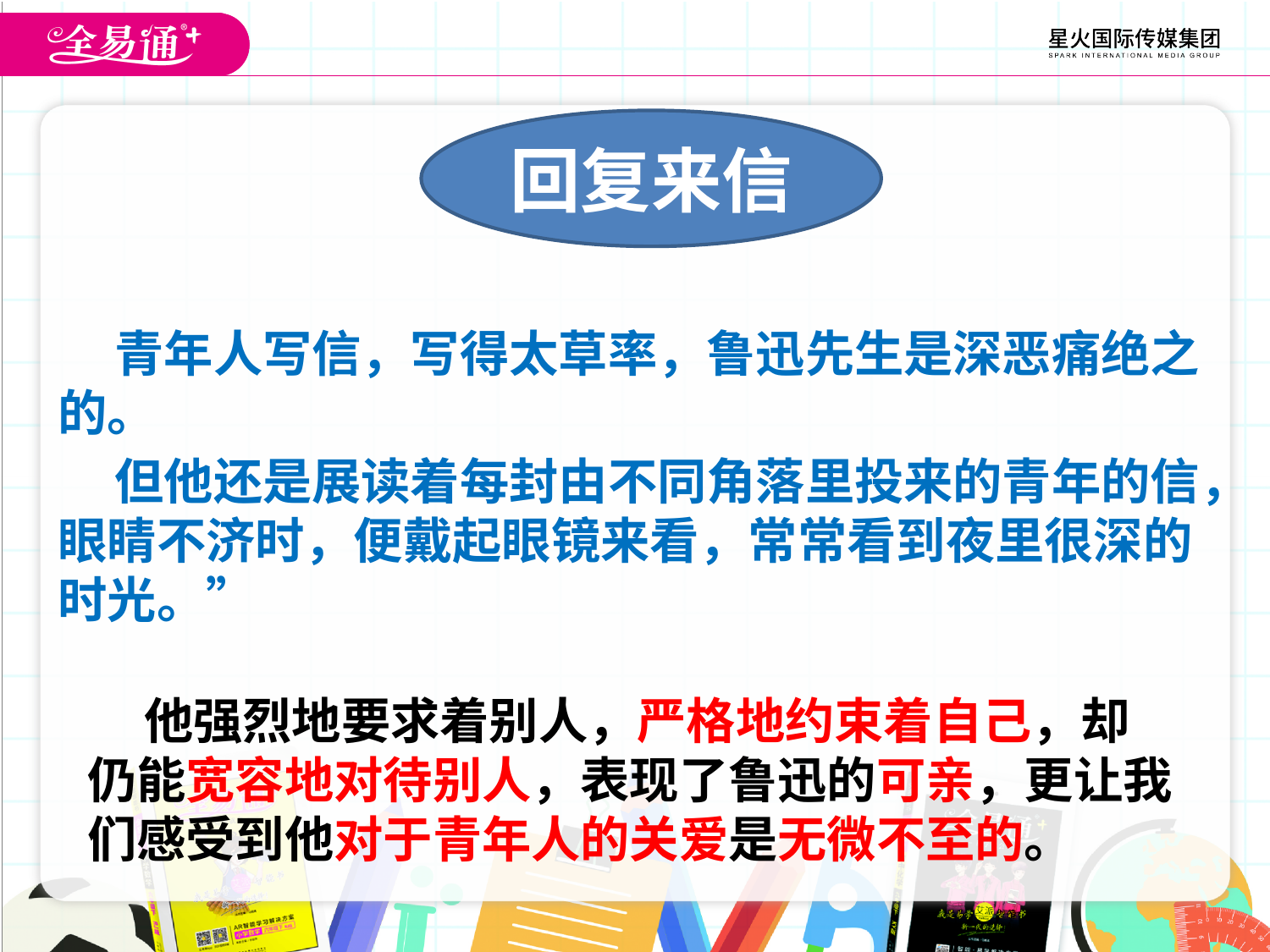

回复来信
    青年人写信，写得太草率，鲁迅先生是深恶痛绝之的。
    但他还是展读着每封由不同角落里投来的青年的信，眼睛不济时，便戴起眼镜来看，常常看到夜里很深的时光。”
    他强烈地要求着别人，严格地约束着自己，却仍能宽容地对待别人，表现了鲁迅的可亲，更让我们感受到他对于青年人的关爱是无微不至的。